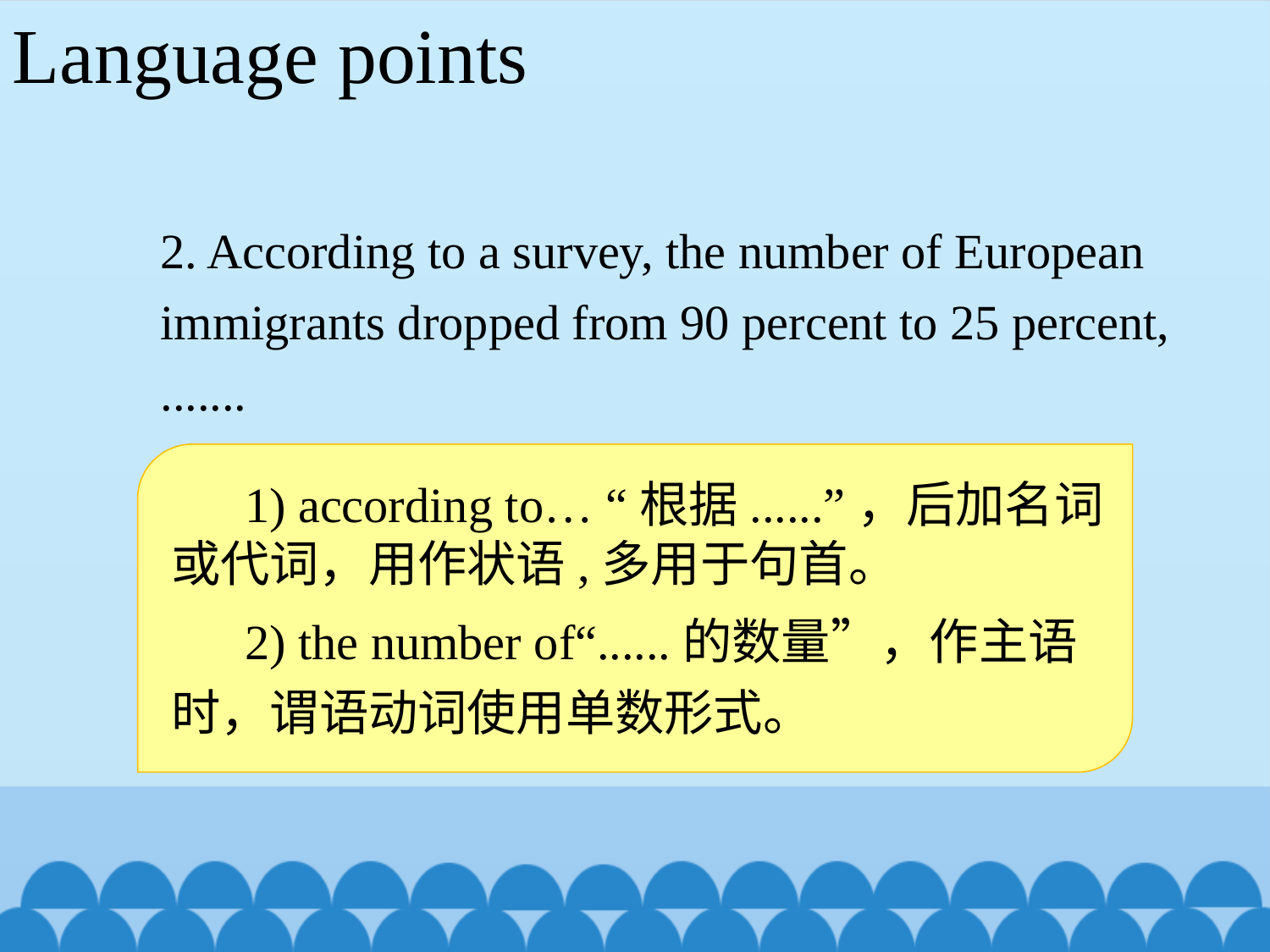

Language points
2. According to a survey, the number of European immigrants dropped from 90 percent to 25 percent, .......

      1) according to… “根据......”，后加名词或代词，用作状语,多用于句首。
      2) the number of“......的数量”，作主语时，谓语动词使用单数形式。